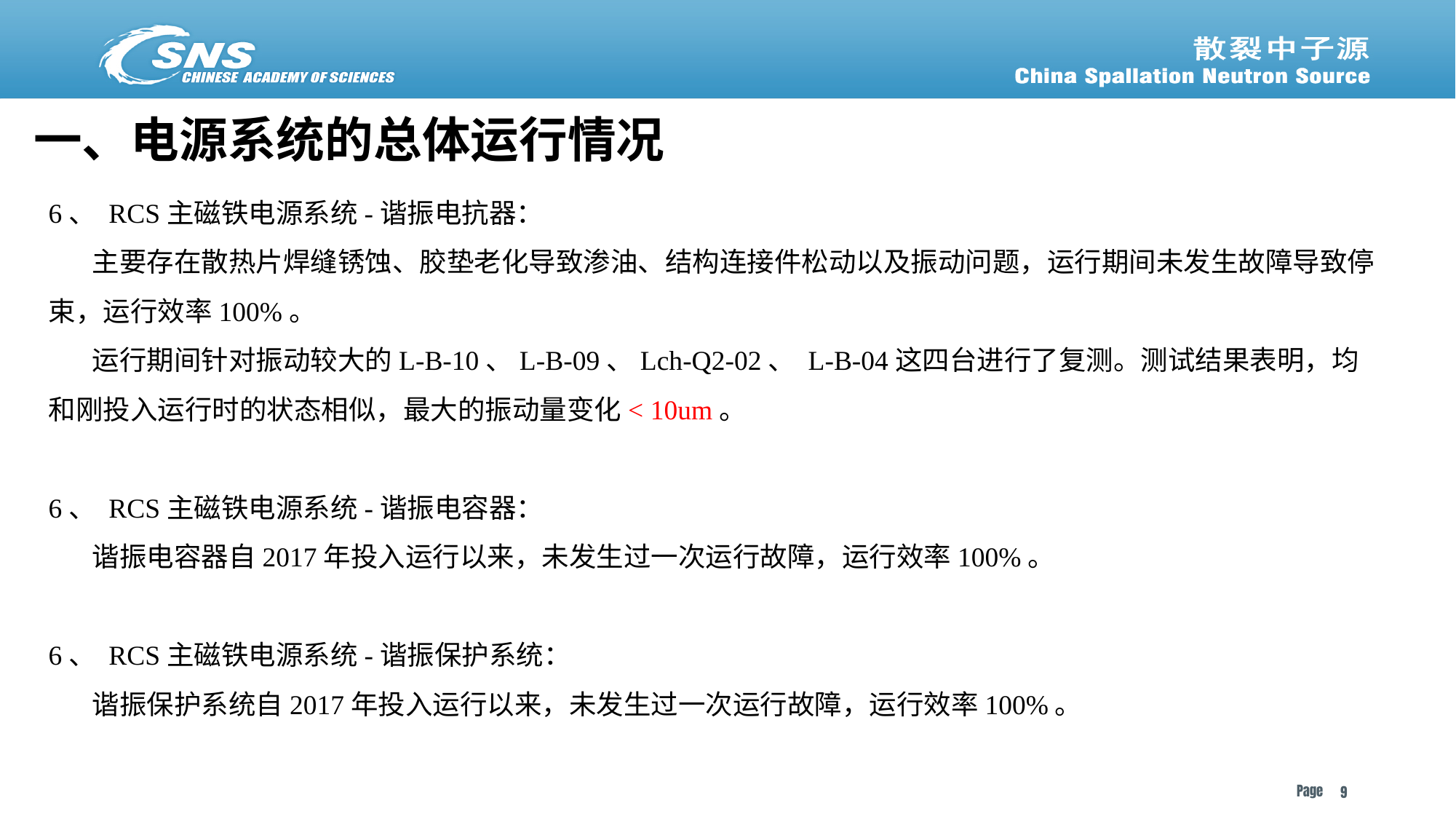

# 一、电源系统的总体运行情况
6、 RCS主磁铁电源系统-谐振电抗器：
      主要存在散热片焊缝锈蚀、胶垫老化导致渗油、结构连接件松动以及振动问题，运行期间未发生故障导致停束，运行效率100%。
      运行期间针对振动较大的L-B-10、L-B-09、Lch-Q2-02、 L-B-04这四台进行了复测。测试结果表明，均和刚投入运行时的状态相似，最大的振动量变化< 10um。

6、 RCS主磁铁电源系统-谐振电容器：
      谐振电容器自2017年投入运行以来，未发生过一次运行故障，运行效率100%。

6、 RCS主磁铁电源系统-谐振保护系统：
      谐振保护系统自2017年投入运行以来，未发生过一次运行故障，运行效率100%。

9